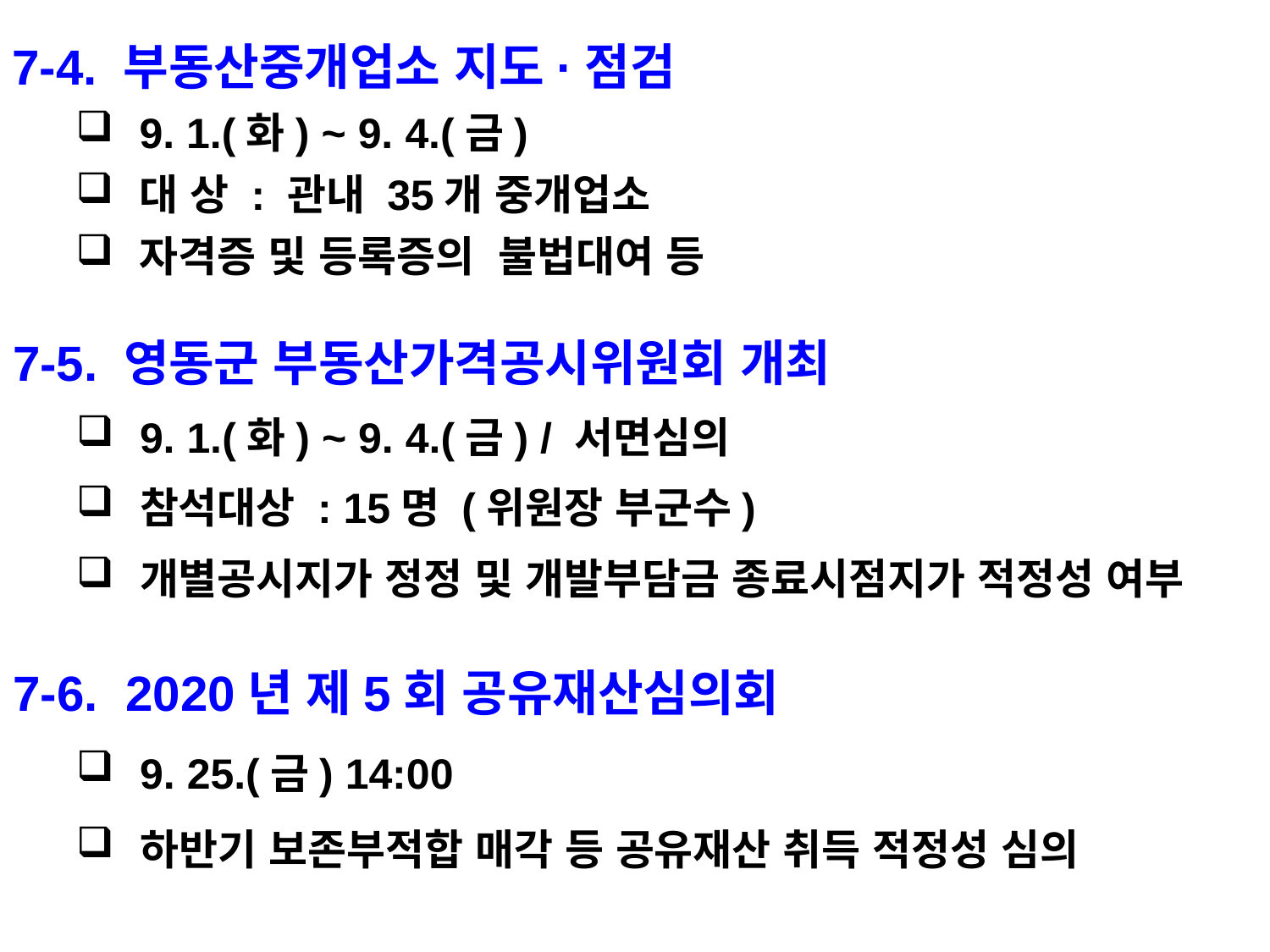

7-4. 부동산중개업소 지도·점검
9. 1.(화) ~ 9. 4.(금)
대 상 : 관내 35개 중개업소
자격증 및 등록증의  불법대여 등

7-5. 영동군 부동산가격공시위원회 개최
9. 1.(화) ~ 9. 4.(금) / 서면심의
참석대상 : 15명 (위원장 부군수)
개별공시지가 정정 및 개발부담금 종료시점지가 적정성 여부

7-6.  2020년 제5회 공유재산심의회
9. 25.(금) 14:00
하반기 보존부적합 매각 등 공유재산 취득 적정성 심의